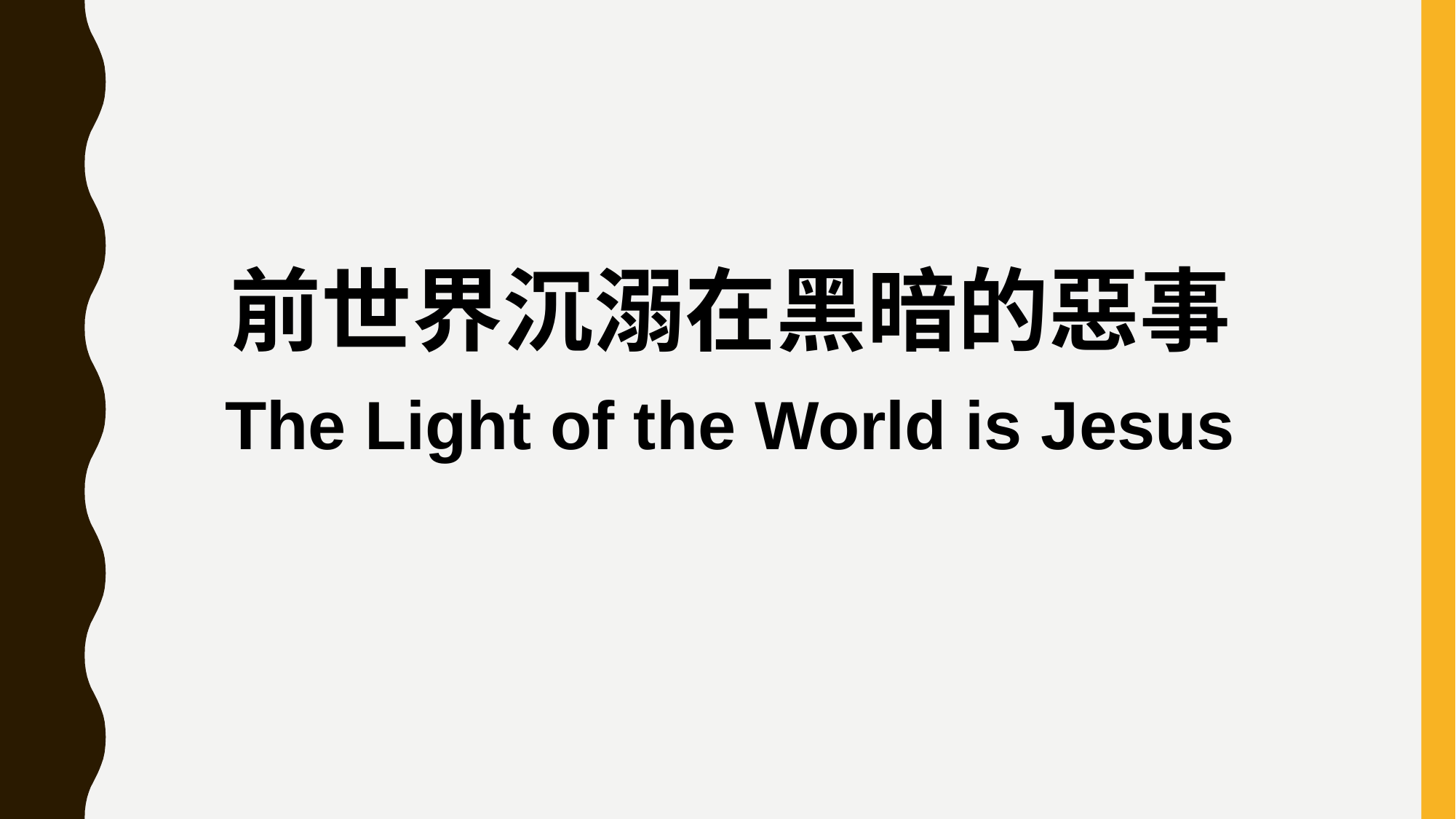

前世界沉溺在黑暗的惡事
The Light of the World is Jesus